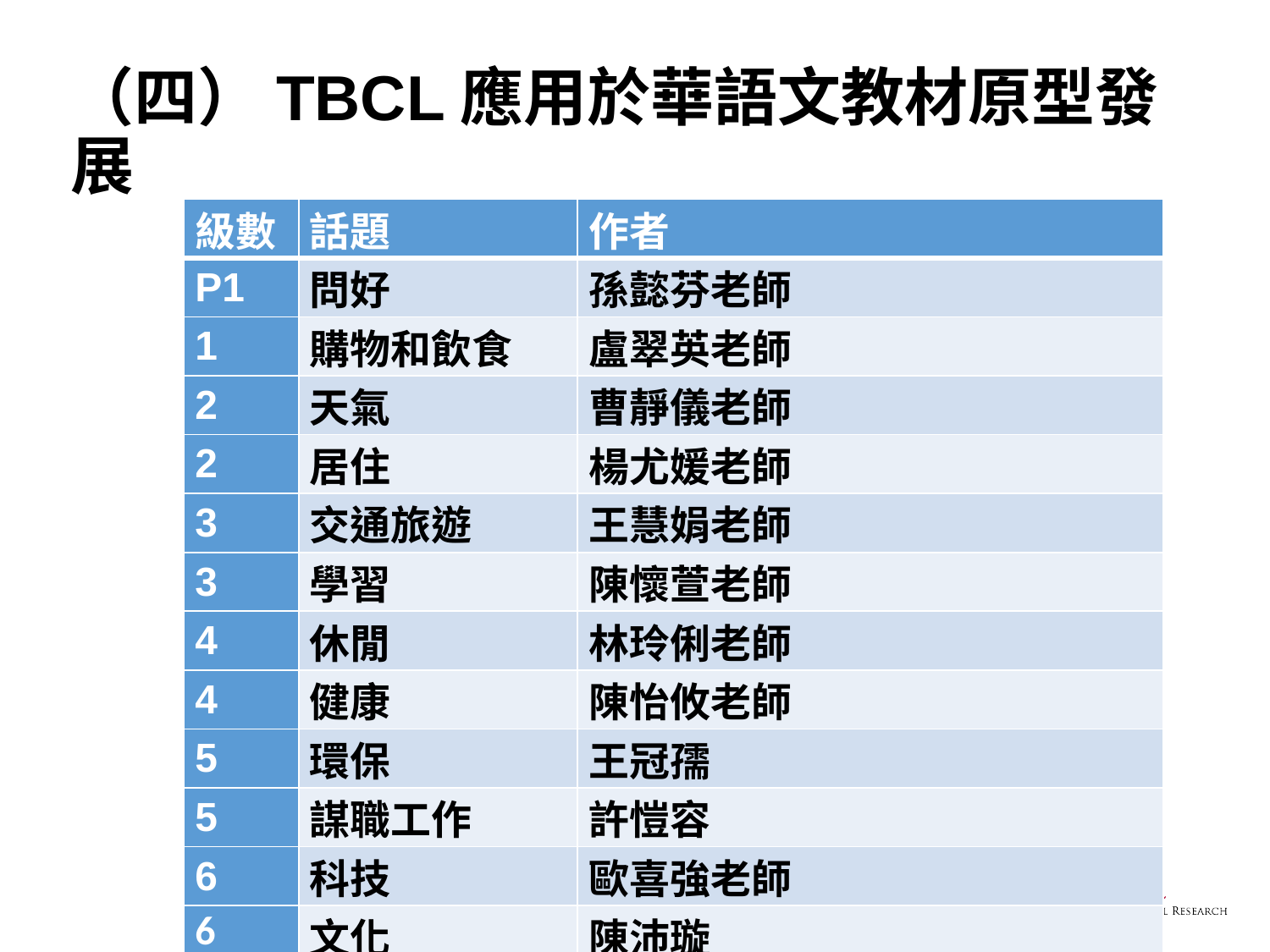

# （四）TBCL應用於華語文教材原型發展

| 級數 | 話題 | 作者 |
| --- | --- | --- |
| P1 | 問好 | 孫懿芬老師 |
| 1 | 購物和飲食 | 盧翠英老師 |
| 2 | 天氣 | 曹靜儀老師 |
| 2 | 居住 | 楊尤媛老師 |
| 3 | 交通旅遊 | 王慧娟老師 |
| 3 | 學習 | 陳懷萱老師 |
| 4 | 休閒 | 林玲俐老師 |
| 4 | 健康 | 陳怡攸老師 |
| 5 | 環保 | 王冠孺 |
| 5 | 謀職工作 | 許愷容 |
| 6 | 科技 | 歐喜強老師 |
| 6 | 文化 | 陳沛璇 |